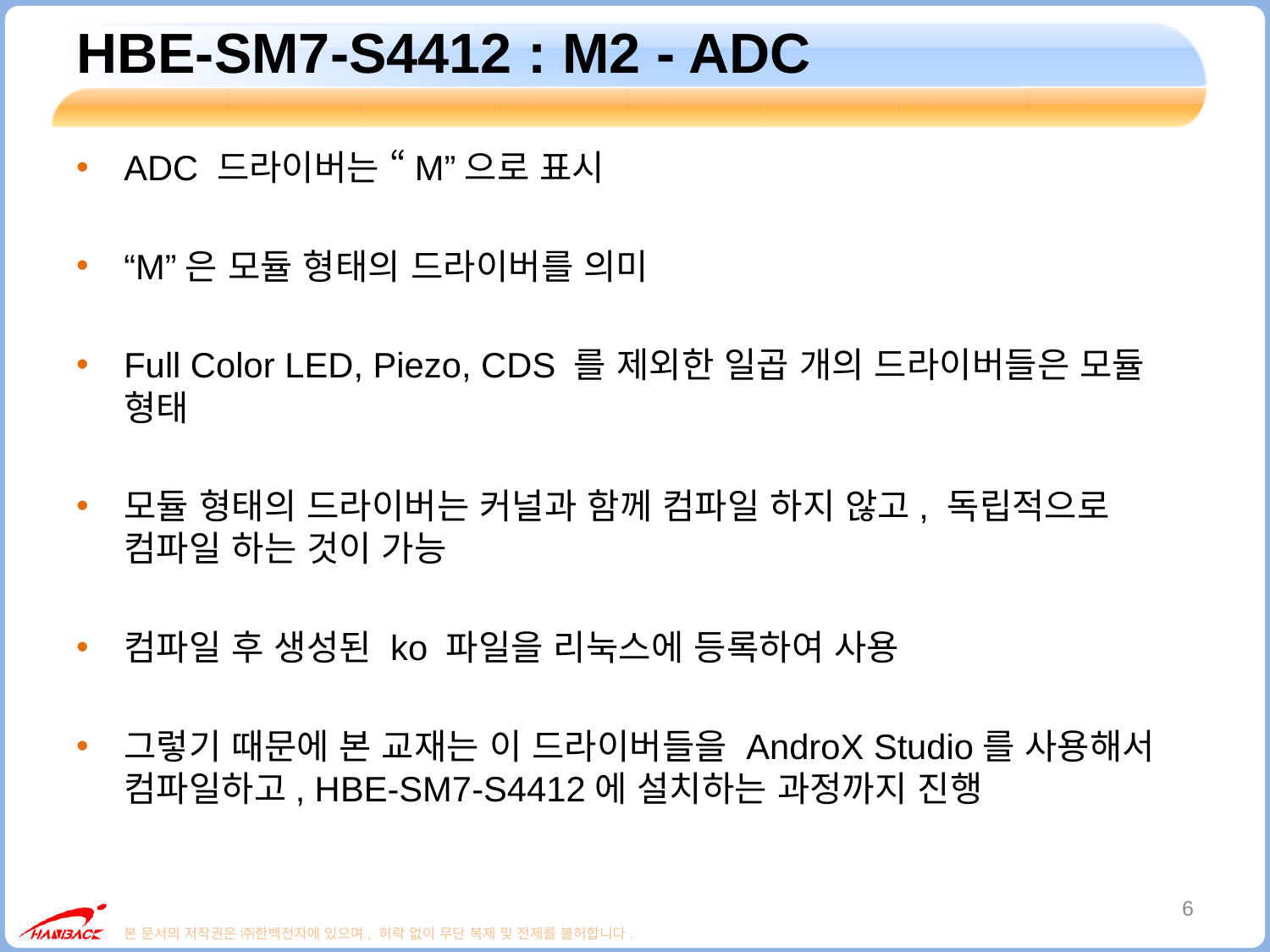

# HBE-SM7-S4412 : M2 - ADC
ADC 드라이버는 “M”으로 표시

“M”은 모듈 형태의 드라이버를 의미

Full Color LED, Piezo, CDS 를 제외한 일곱 개의 드라이버들은 모듈 형태

모듈 형태의 드라이버는 커널과 함께 컴파일 하지 않고, 독립적으로 컴파일 하는 것이 가능

컴파일 후 생성된 ko 파일을 리눅스에 등록하여 사용

그렇기 때문에 본 교재는 이 드라이버들을 AndroX Studio를 사용해서 컴파일하고, HBE-SM7-S4412에 설치하는 과정까지 진행

6